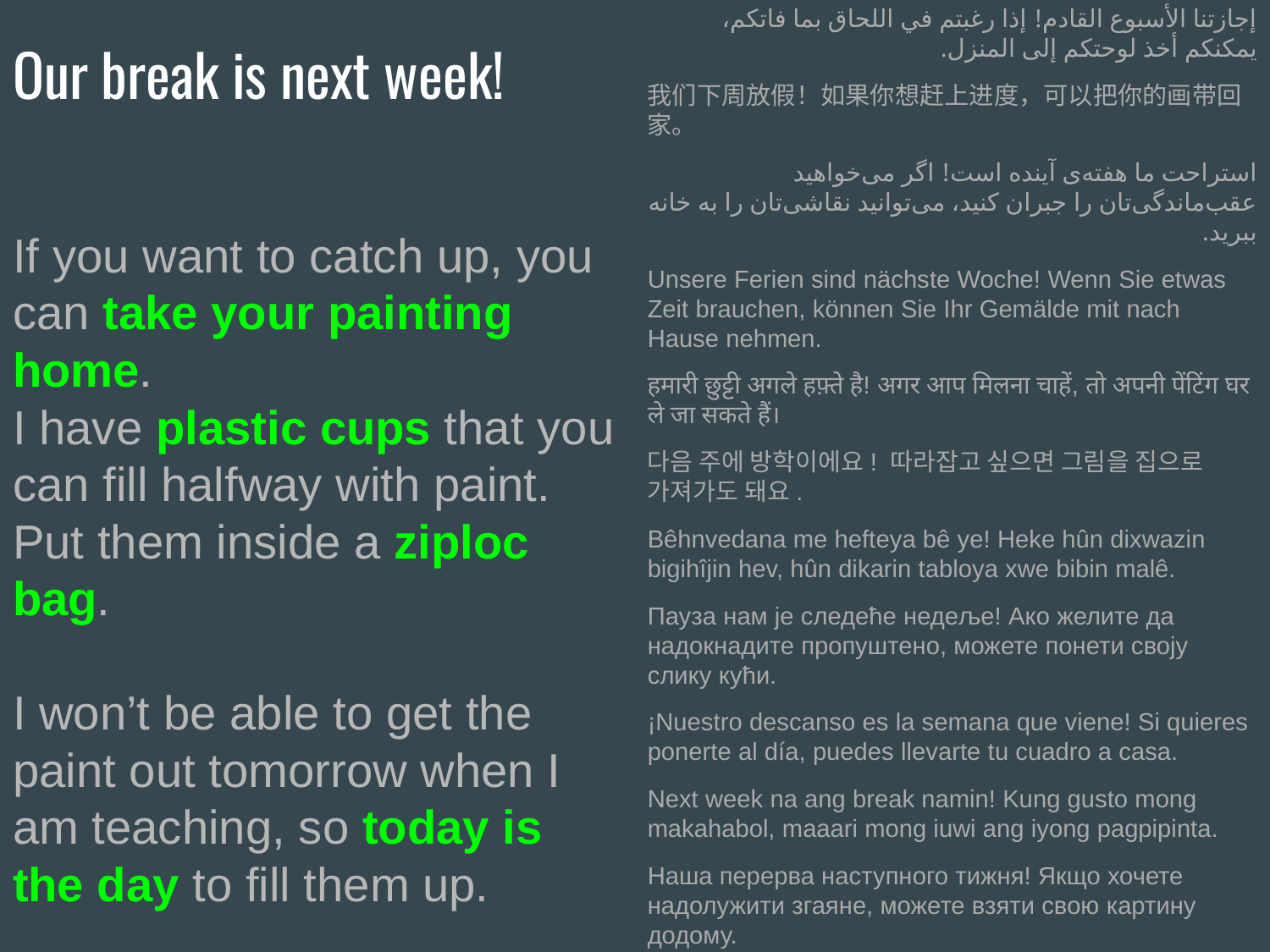

إجازتنا الأسبوع القادم! إذا رغبتم في اللحاق بما فاتكم، يمكنكم أخذ لوحتكم إلى المنزل.
我们下周放假！如果你想赶上进度，可以把你的画带回家。
استراحت ما هفته‌ی آینده است! اگر می‌خواهید عقب‌ماندگی‌تان را جبران کنید، می‌توانید نقاشی‌تان را به خانه ببرید.
Unsere Ferien sind nächste Woche! Wenn Sie etwas Zeit brauchen, können Sie Ihr Gemälde mit nach Hause nehmen.
हमारी छुट्टी अगले हफ़्ते है! अगर आप मिलना चाहें, तो अपनी पेंटिंग घर ले जा सकते हैं।
다음 주에 방학이에요! 따라잡고 싶으면 그림을 집으로 가져가도 돼요.
Bêhnvedana me hefteya bê ye! Heke hûn dixwazin bigihîjin hev, hûn dikarin tabloya xwe bibin malê.
Пауза нам је следеће недеље! Ако желите да надокнадите пропуштено, можете понети своју слику кући.
¡Nuestro descanso es la semana que viene! Si quieres ponerte al día, puedes llevarte tu cuadro a casa.
Next week na ang break namin! Kung gusto mong makahabol, maaari mong iuwi ang iyong pagpipinta.
Наша перерва наступного тижня! Якщо хочете надолужити згаяне, можете взяти свою картину додому.
Our break is next week!

If you want to catch up, you can take your painting home.
I have plastic cups that you can fill halfway with paint.
Put them inside a ziploc bag.

I won’t be able to get the paint out tomorrow when I am teaching, so today is the day to fill them up.